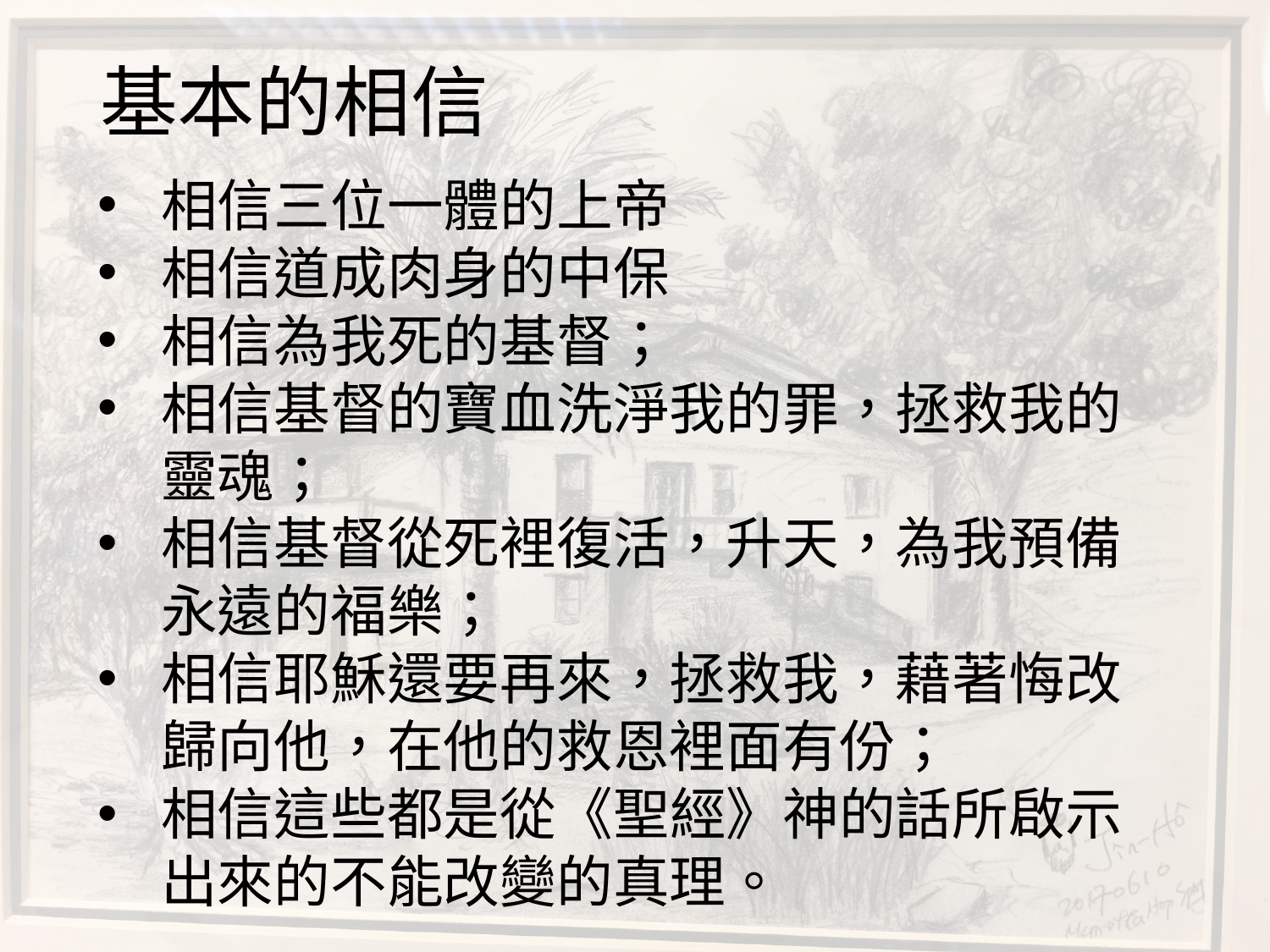

# 基本的相信
相信三位一體的上帝
相信道成肉身的中保
相信為我死的基督；
相信基督的寶血洗淨我的罪，拯救我的靈魂；
相信基督從死裡復活，升天，為我預備永遠的福樂；
相信耶穌還要再來，拯救我，藉著悔改歸向他，在他的救恩裡面有份；
相信這些都是從《聖經》神的話所啟示出來的不能改變的真理。